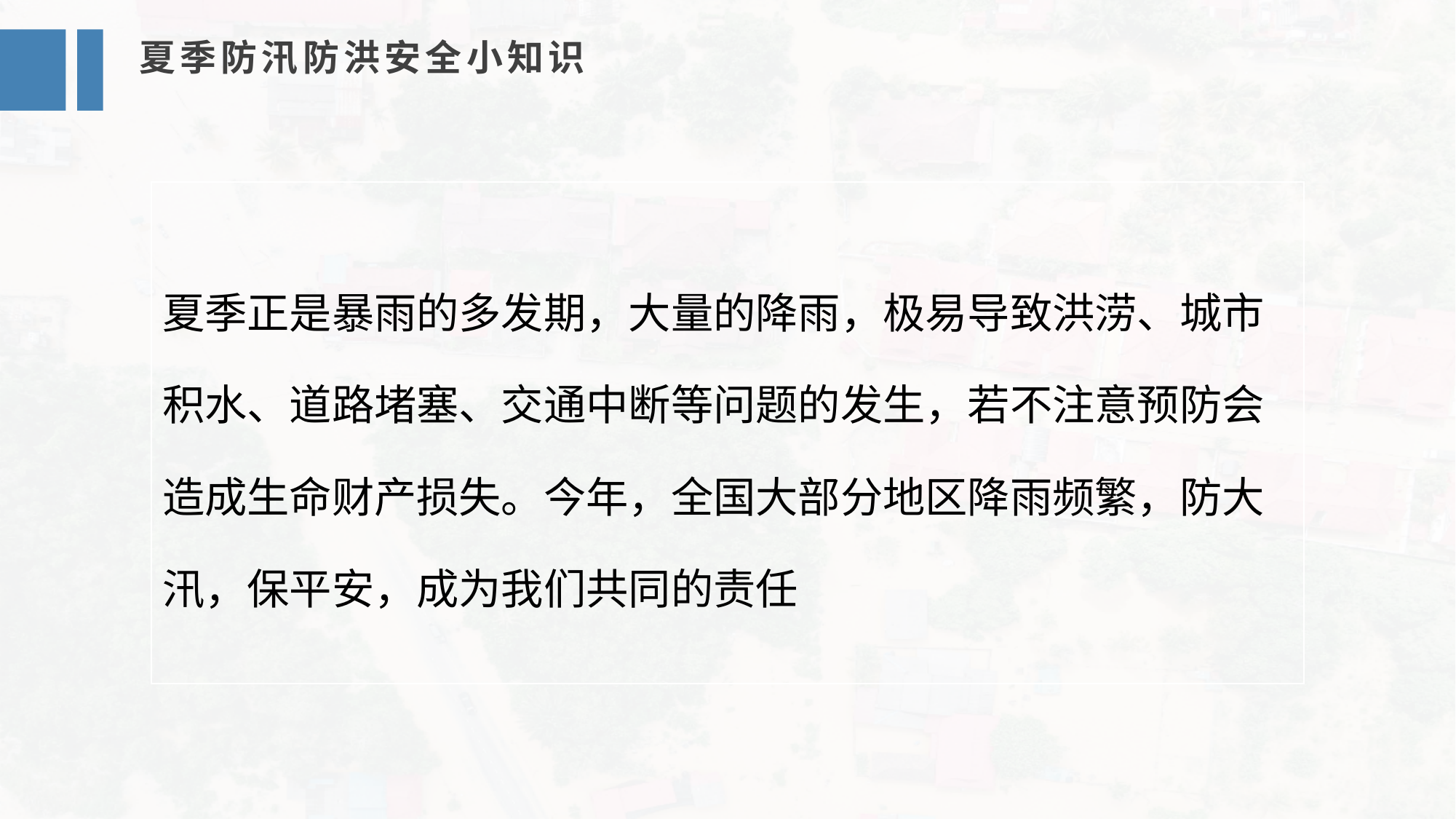

夏季防汛防洪安全小知识
夏季正是暴雨的多发期，大量的降雨，极易导致洪涝、城市积水、道路堵塞、交通中断等问题的发生，若不注意预防会造成生命财产损失。今年，全国大部分地区降雨频繁，防大汛，保平安，成为我们共同的责任